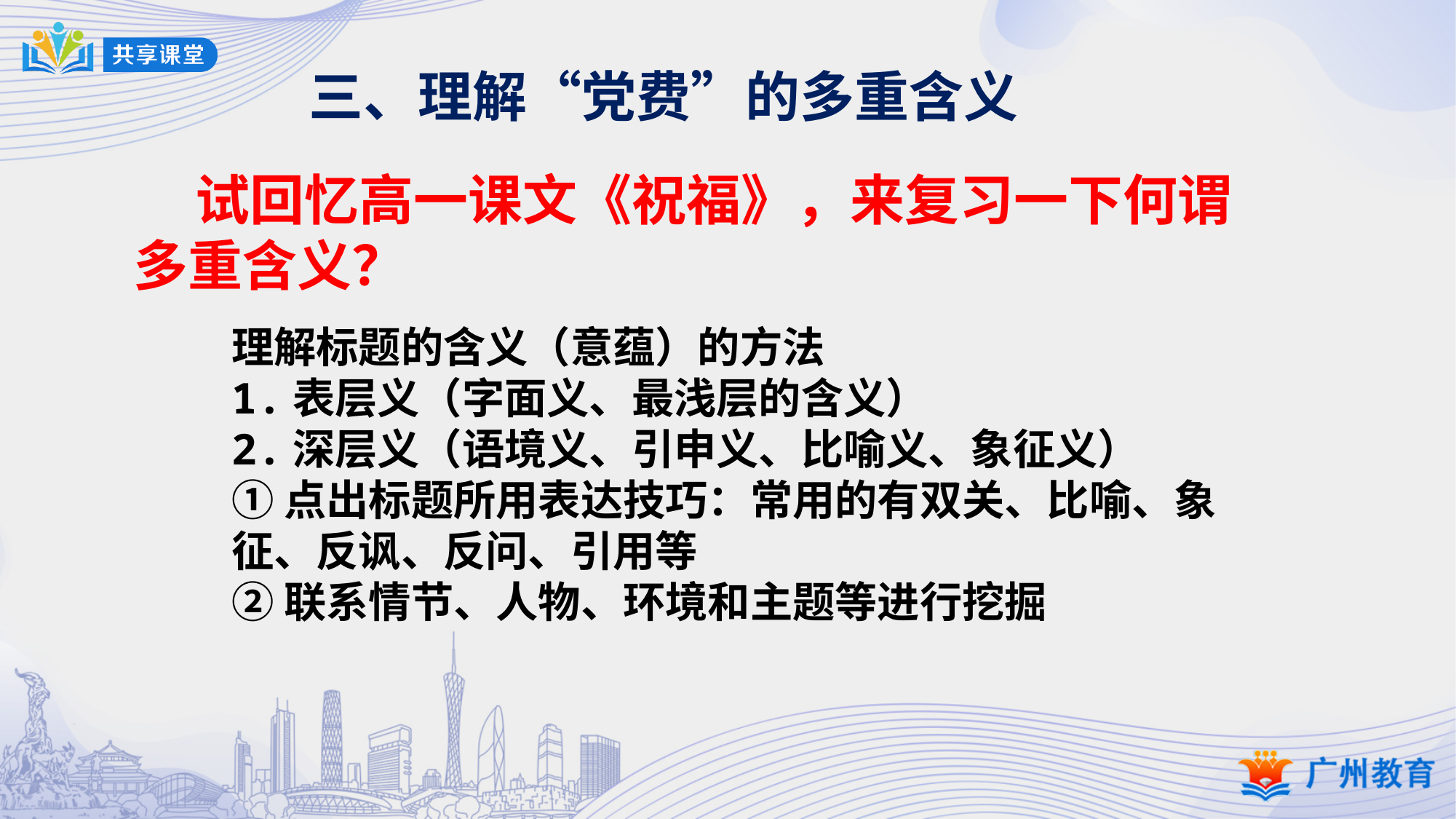

三、理解“党费”的多重含义
    试回忆高一课文《祝福》，来复习一下何谓多重含义？
理解标题的含义（意蕴）的方法
1.表层义（字面义、最浅层的含义）
2.深层义（语境义、引申义、比喻义、象征义）
①点出标题所用表达技巧：常用的有双关、比喻、象征、反讽、反问、引用等
②联系情节、人物、环境和主题等进行挖掘